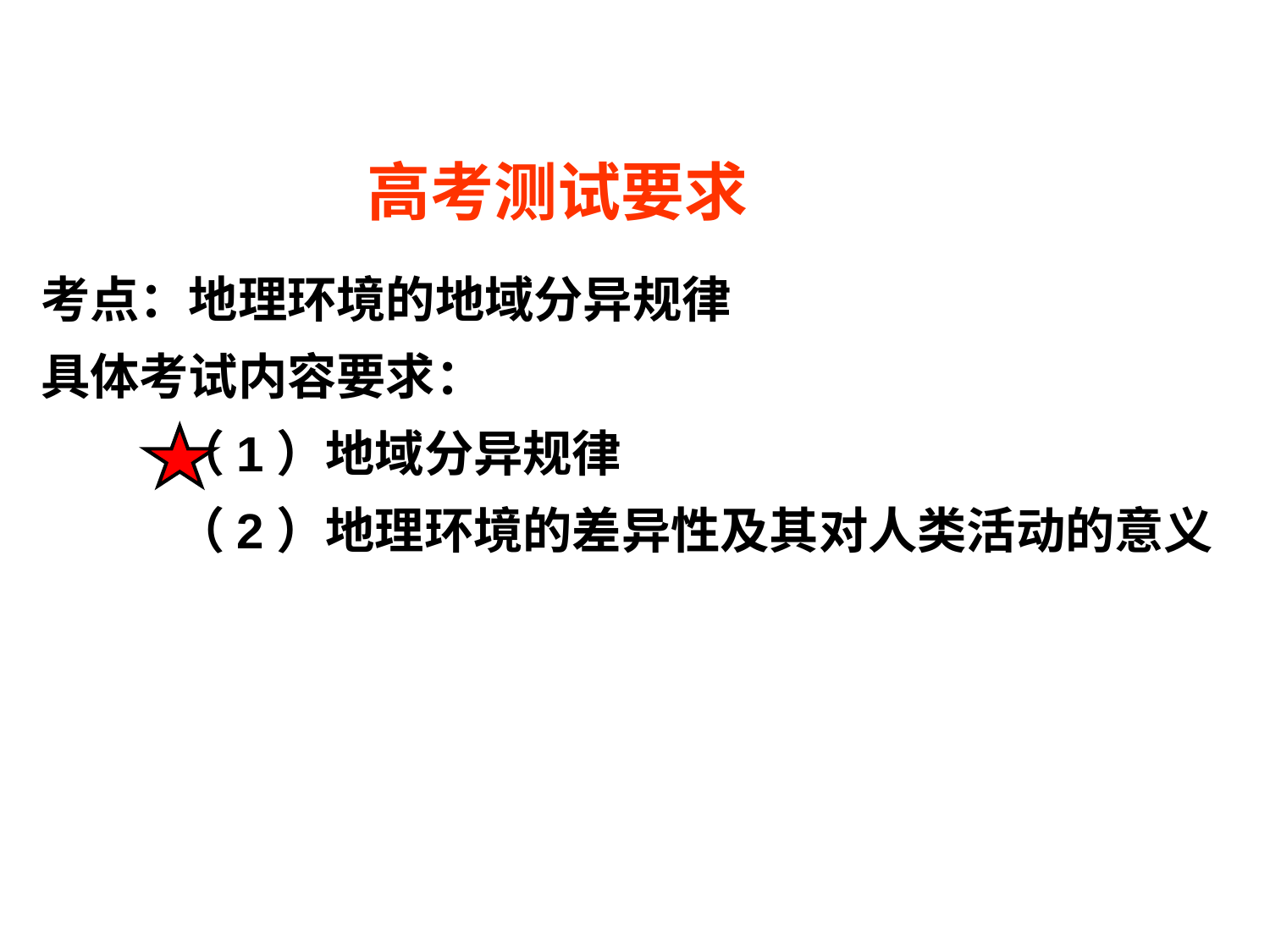

高考测试要求
考点：地理环境的地域分异规律
具体考试内容要求：
           （1）地域分异规律
           （2）地理环境的差异性及其对人类活动的意义